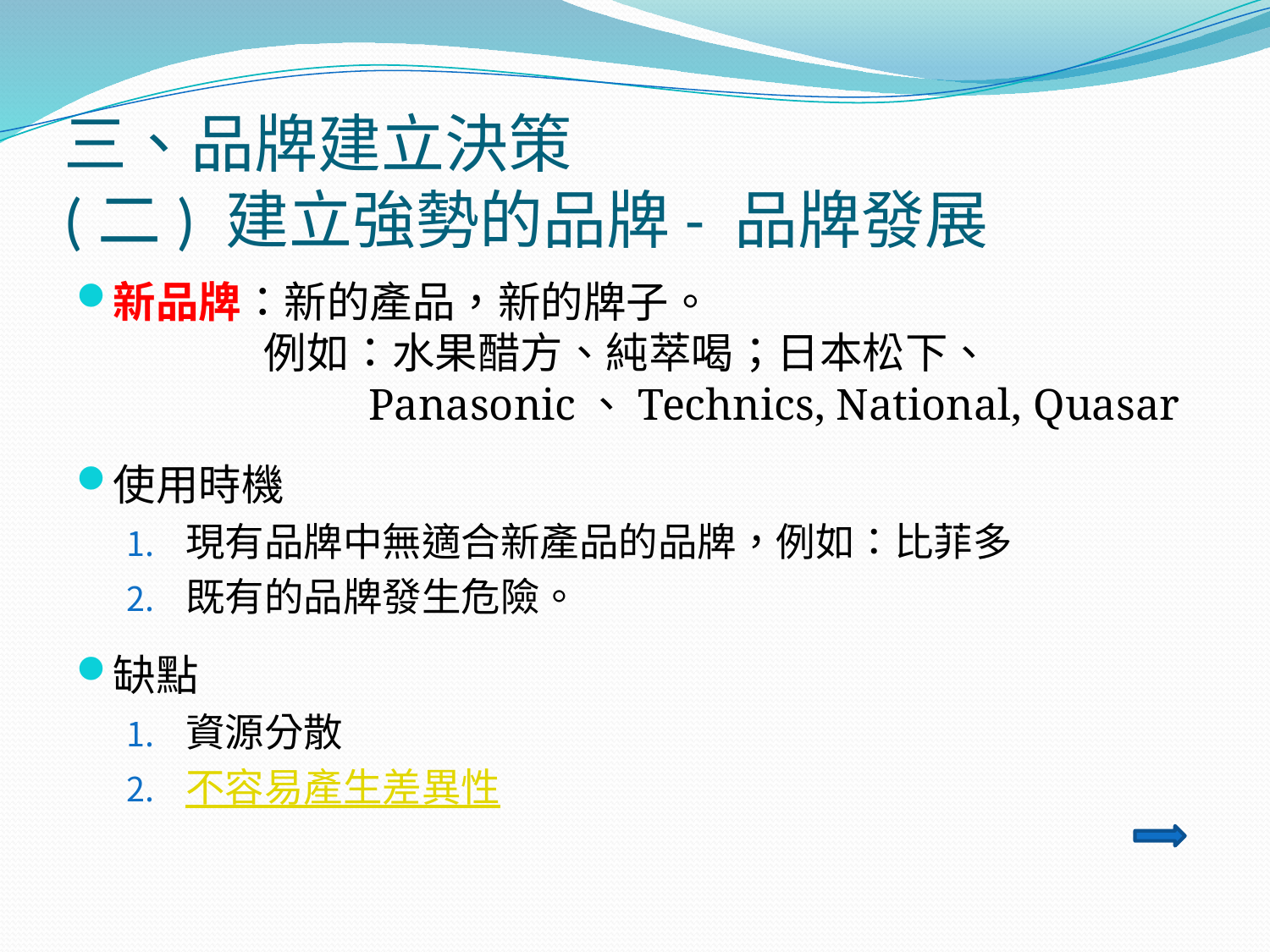

# 三、品牌建立決策 (二) 建立強勢的品牌- 品牌發展
新品牌：新的產品，新的牌子。
                例如：水果醋方、純萃喝；日本松下、
                          Panasonic、Technics, National, Quasar
使用時機
現有品牌中無適合新產品的品牌，例如：比菲多
既有的品牌發生危險。
缺點
資源分散
不容易產生差異性